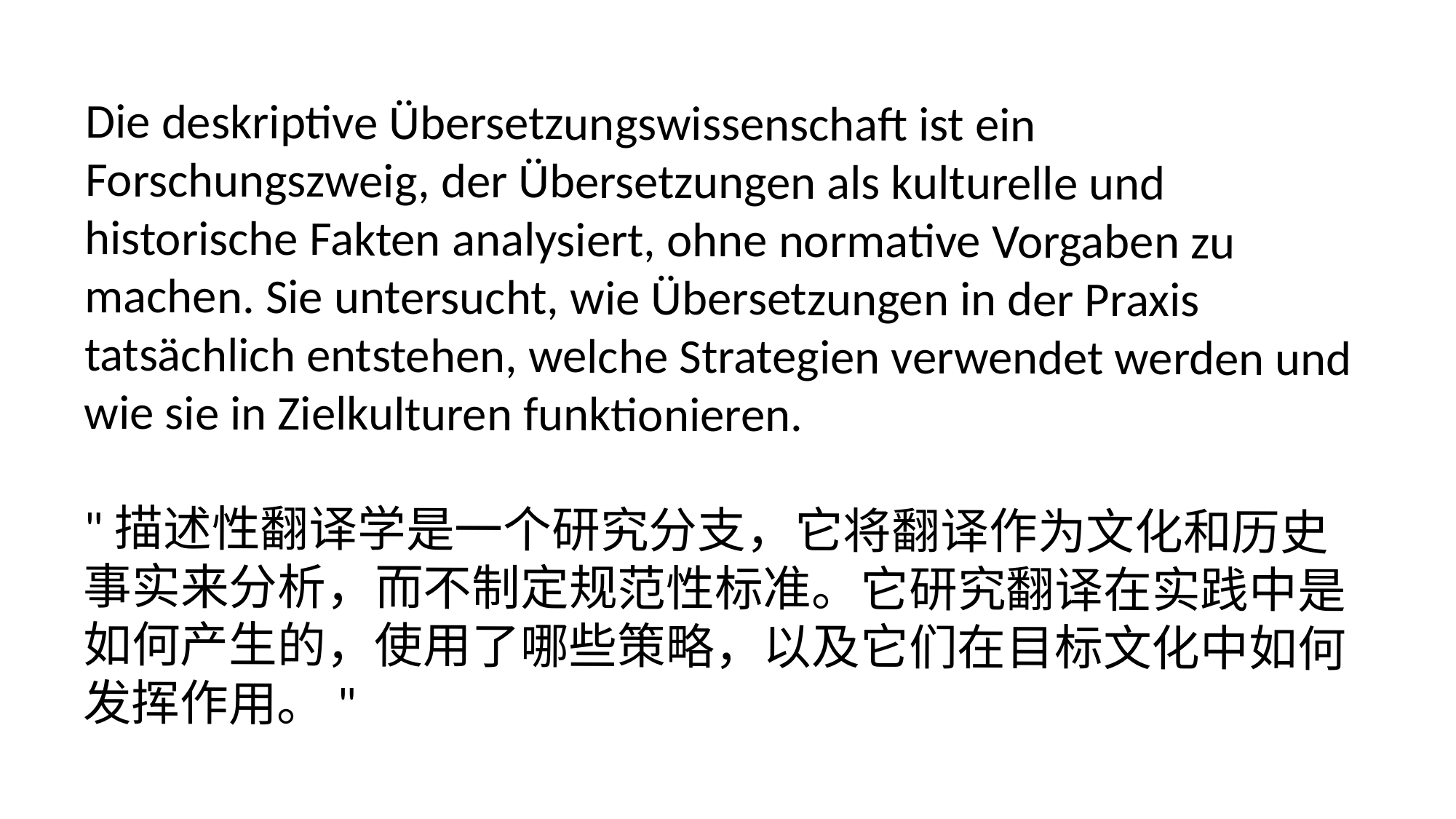

Die deskriptive Übersetzungswissenschaft ist ein Forschungszweig, der Übersetzungen als kulturelle und historische Fakten analysiert, ohne normative Vorgaben zu machen. Sie untersucht, wie Übersetzungen in der Praxis tatsächlich entstehen, welche Strategien verwendet werden und wie sie in Zielkulturen funktionieren.

"描述性翻译学是一个研究分支，它将翻译作为文化和历史事实来分析，而不制定规范性标准。它研究翻译在实践中是如何产生的，使用了哪些策略，以及它们在目标文化中如何发挥作用。"